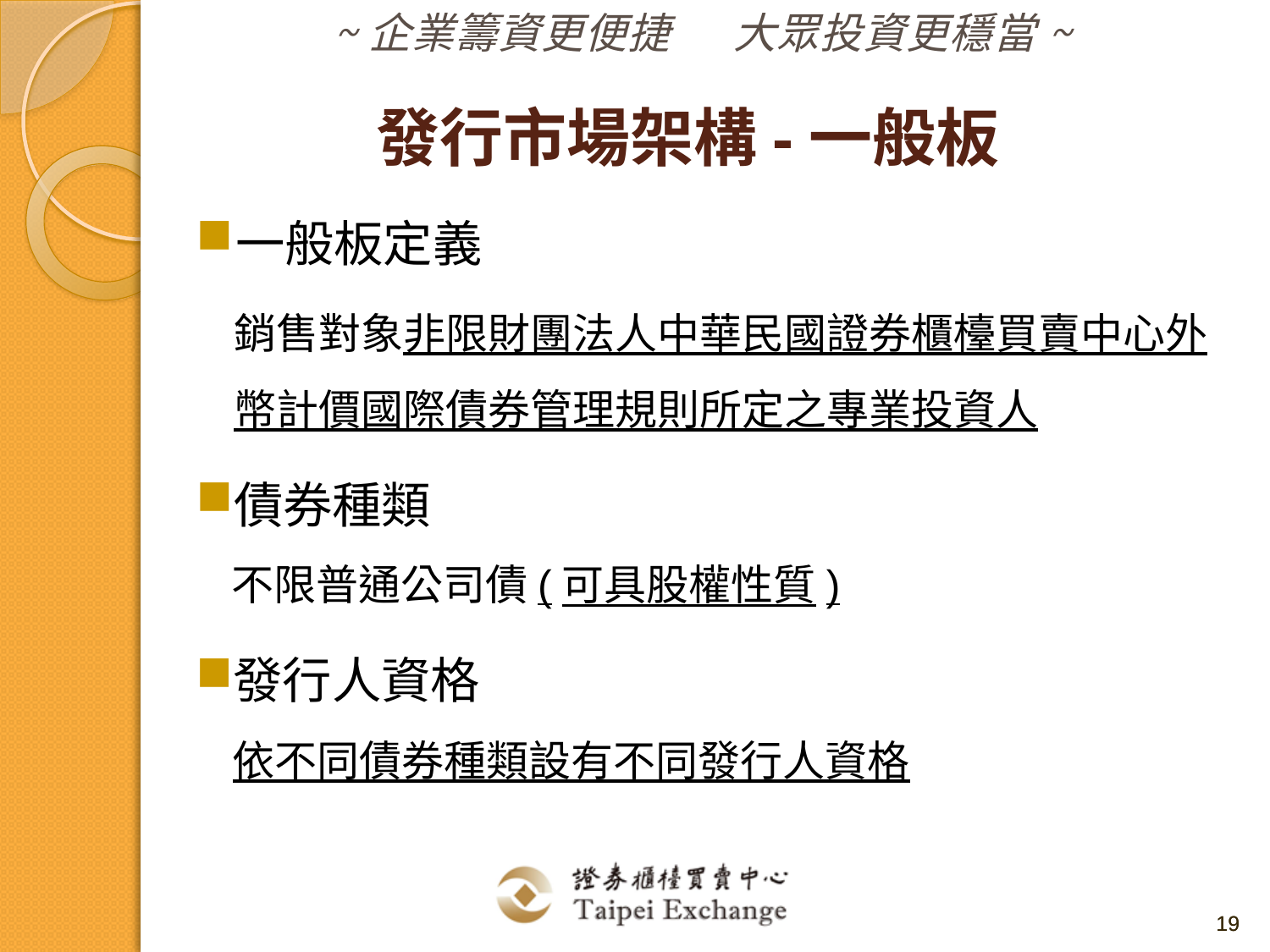

發行市場架構-一般板
一般板定義
銷售對象非限財團法人中華民國證券櫃檯買賣中心外幣計價國際債券管理規則所定之專業投資人
債券種類
不限普通公司債(可具股權性質)
發行人資格
依不同債券種類設有不同發行人資格
19
19